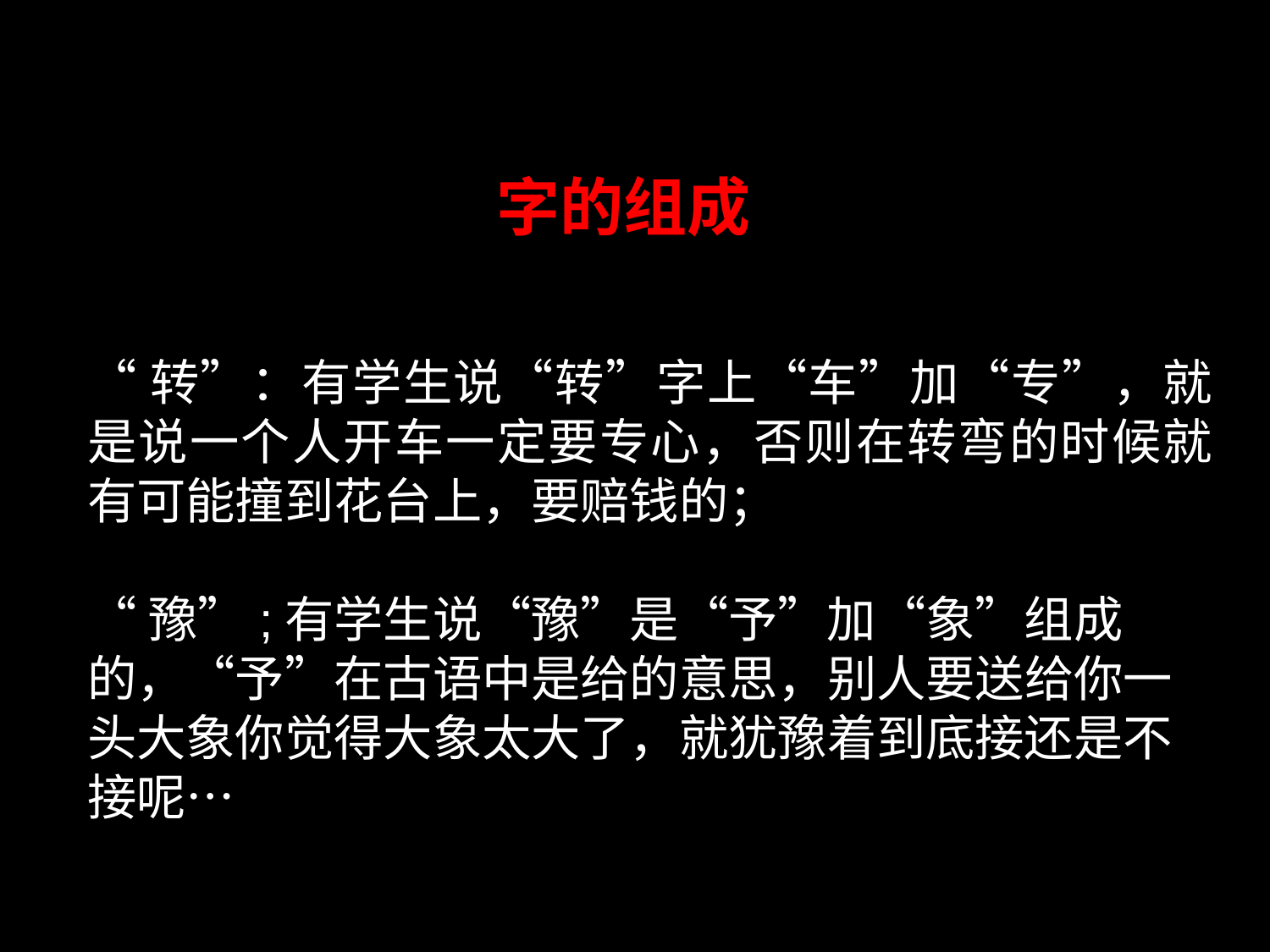

字的组成

“转”：有学生说“转”字上“车”加“专”，就是说一个人开车一定要专心，否则在转弯的时候就有可能撞到花台上，要赔钱的；

“豫”;有学生说“豫”是“予”加“象”组成的，“予”在古语中是给的意思，别人要送给你一头大象你觉得大象太大了，就犹豫着到底接还是不接呢…